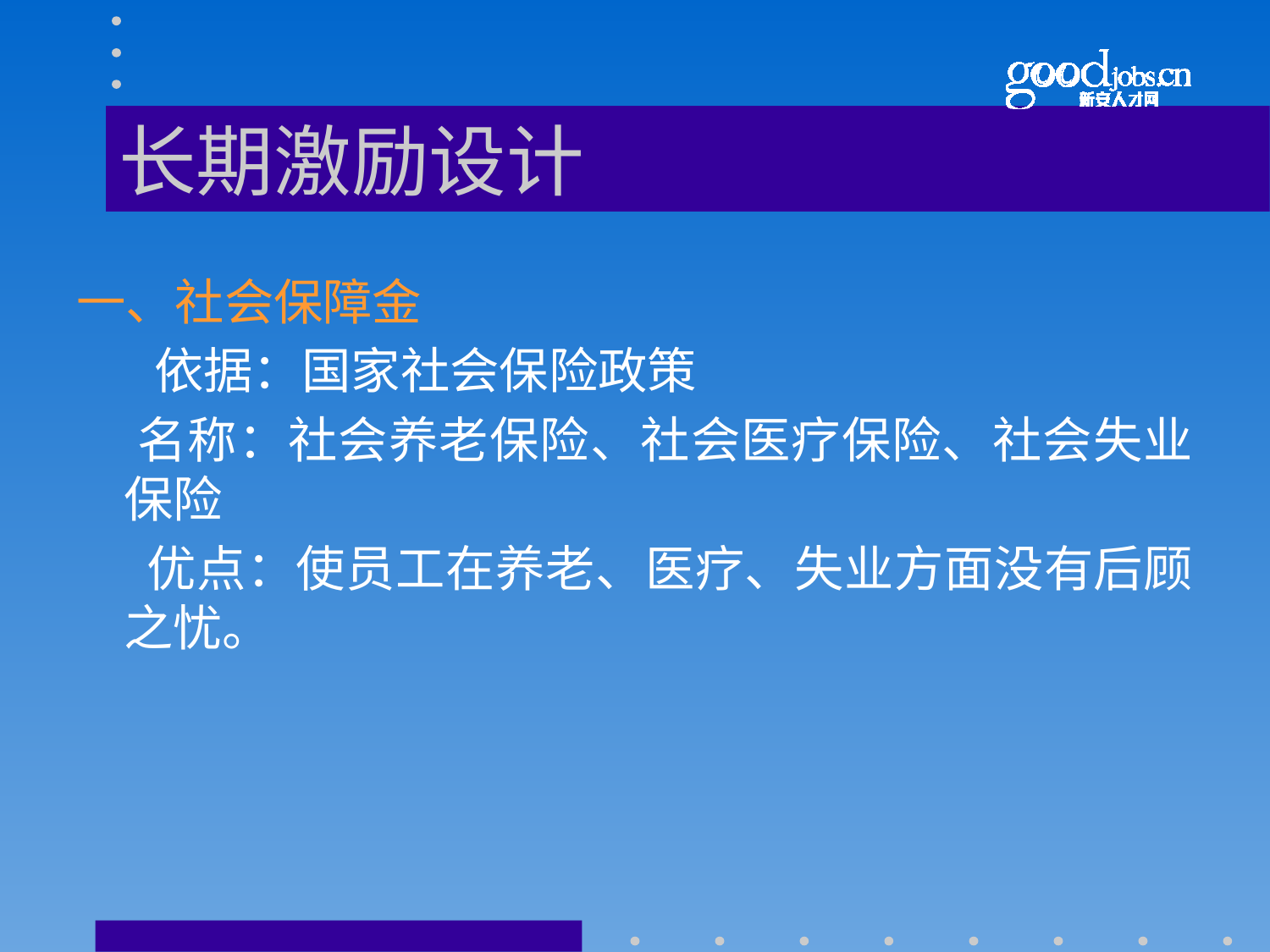

# 长期激励设计
一、社会保障金
      依据：国家社会保险政策
    名称：社会养老保险、社会医疗保险、社会失业保险
     优点：使员工在养老、医疗、失业方面没有后顾之忧。